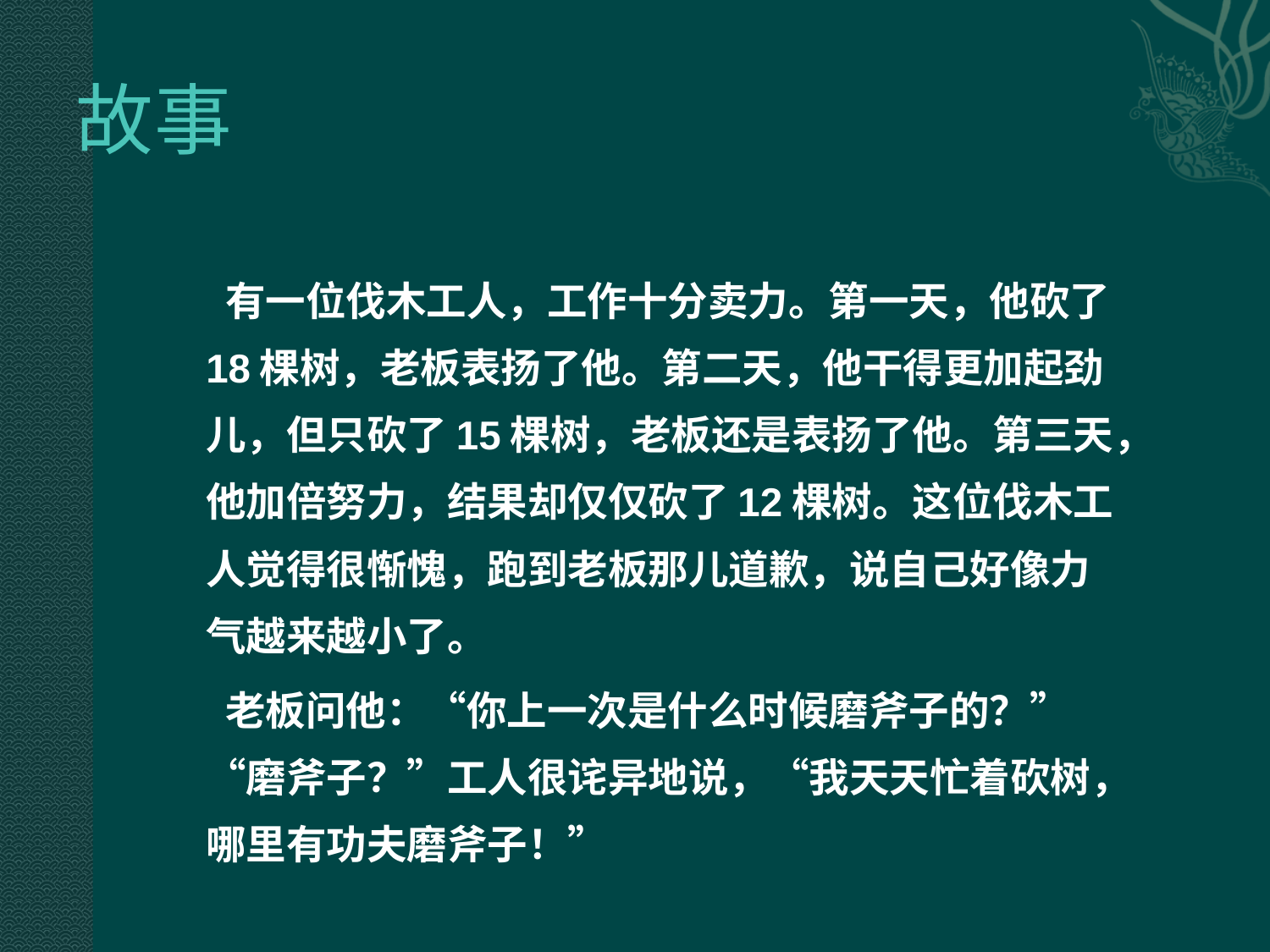

# 故事
       有一位伐木工人，工作十分卖力。第一天，他砍了18棵树，老板表扬了他。第二天，他干得更加起劲儿，但只砍了15棵树，老板还是表扬了他。第三天，他加倍努力，结果却仅仅砍了12棵树。这位伐木工人觉得很惭愧，跑到老板那儿道歉，说自己好像力气越来越小了。
       老板问他：“你上一次是什么时候磨斧子的？”“磨斧子？”工人很诧异地说，“我天天忙着砍树，哪里有功夫磨斧子！”